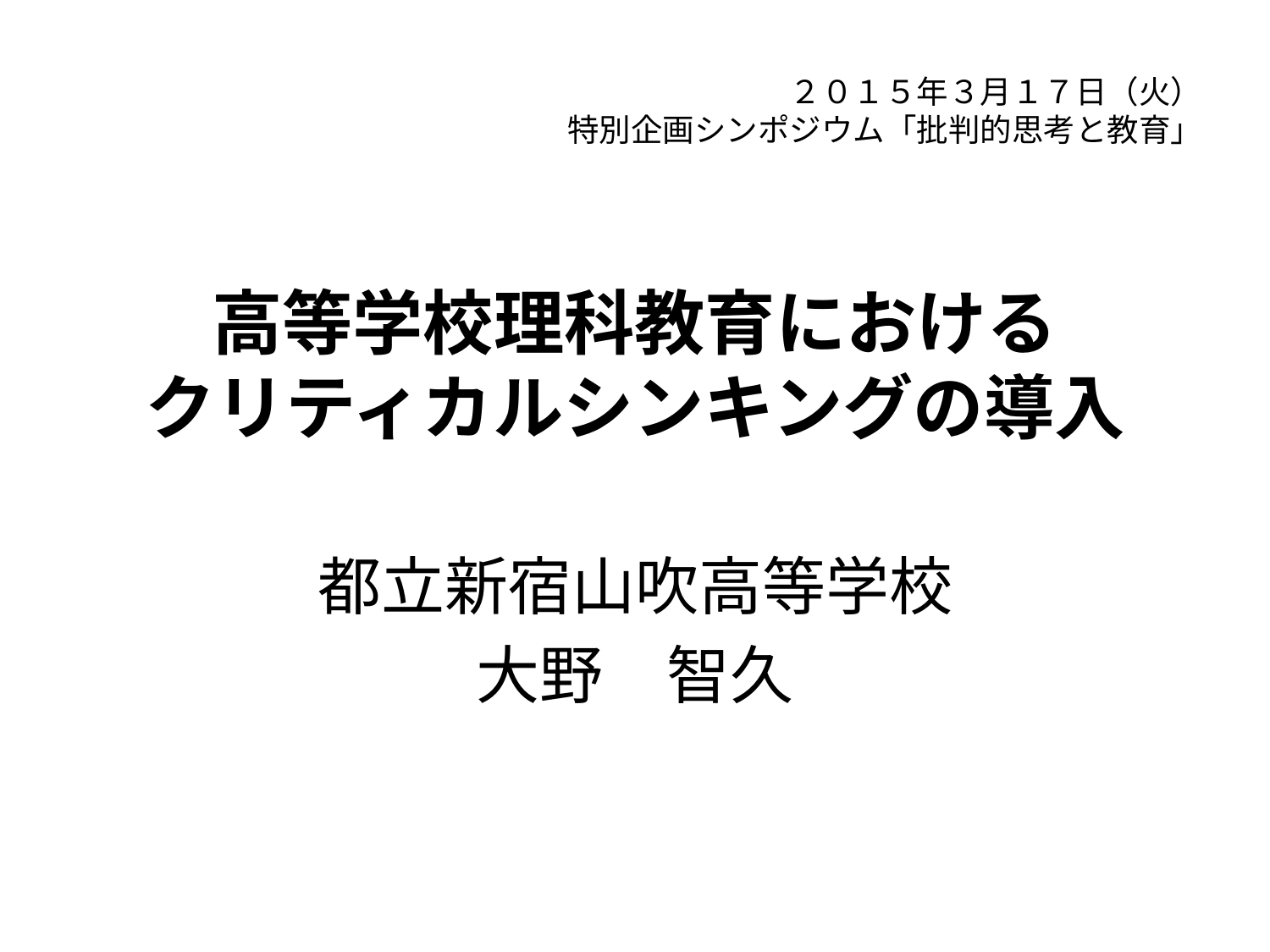

２０１５年３月１７日（火）
特別企画シンポジウム「批判的思考と教育」
# 高等学校理科教育における クリティカルシンキングの導入
都立新宿山吹高等学校
大野　智久